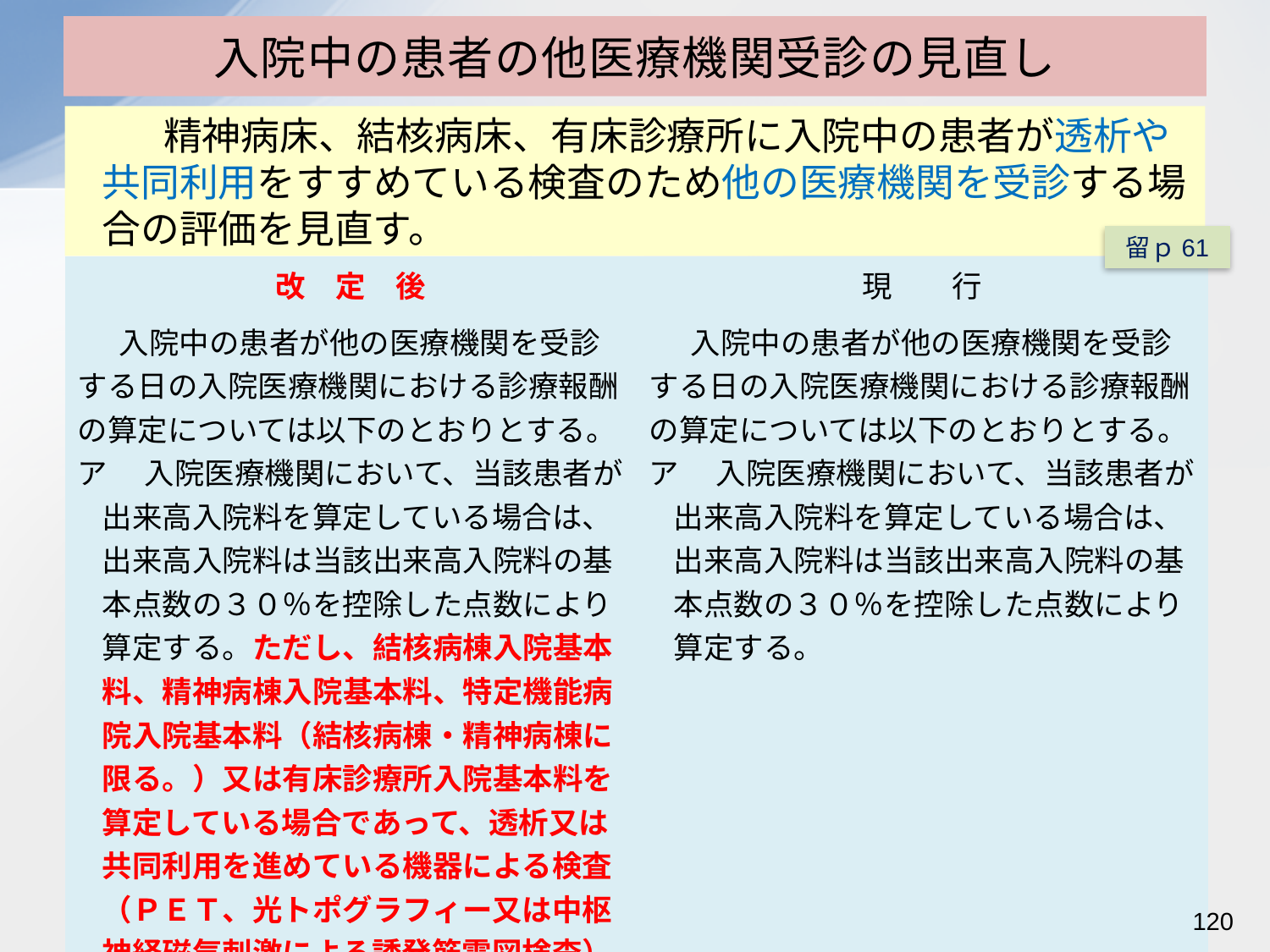

# 入院中の患者の他医療機関受診の見直し
　　 精神病床、結核病床、有床診療所に入院中の患者が透析や共同利用をすすめている検査のため他の医療機関を受診する場合の評価を見直す。
留ｐ61
| 改　定　後 | 現　　行 |
| --- | --- |
| 入院中の患者が他の医療機関を受診する日の入院医療機関における診療報酬の算定については以下のとおりとする。 ア　 入院医療機関において、当該患者が出来高入院料を算定している場合は、出来高入院料は当該出来高入院料の基本点数の３０％を控除した点数により算定する。ただし、結核病棟入院基本料、精神病棟入院基本料、特定機能病院入院基本料（結核病棟・精神病棟に限る。）又は有床診療所入院基本料を算定している場合であって、透析又は共同利用を進めている機器による検査（ＰＥＴ、光トポグラフィー又は中枢神経磁気刺激による誘発筋電図検査）のみを目的として他医療機関を受診した場合は、当該出来高入院料の基本点数の１５％を控除した点数により算定する。 | 入院中の患者が他の医療機関を受診する日の入院医療機関における診療報酬の算定については以下のとおりとする。 ア　 入院医療機関において、当該患者が出来高入院料を算定している場合は、出来高入院料は当該出来高入院料の基本点数の３０％を控除した点数により算定する。 |
120